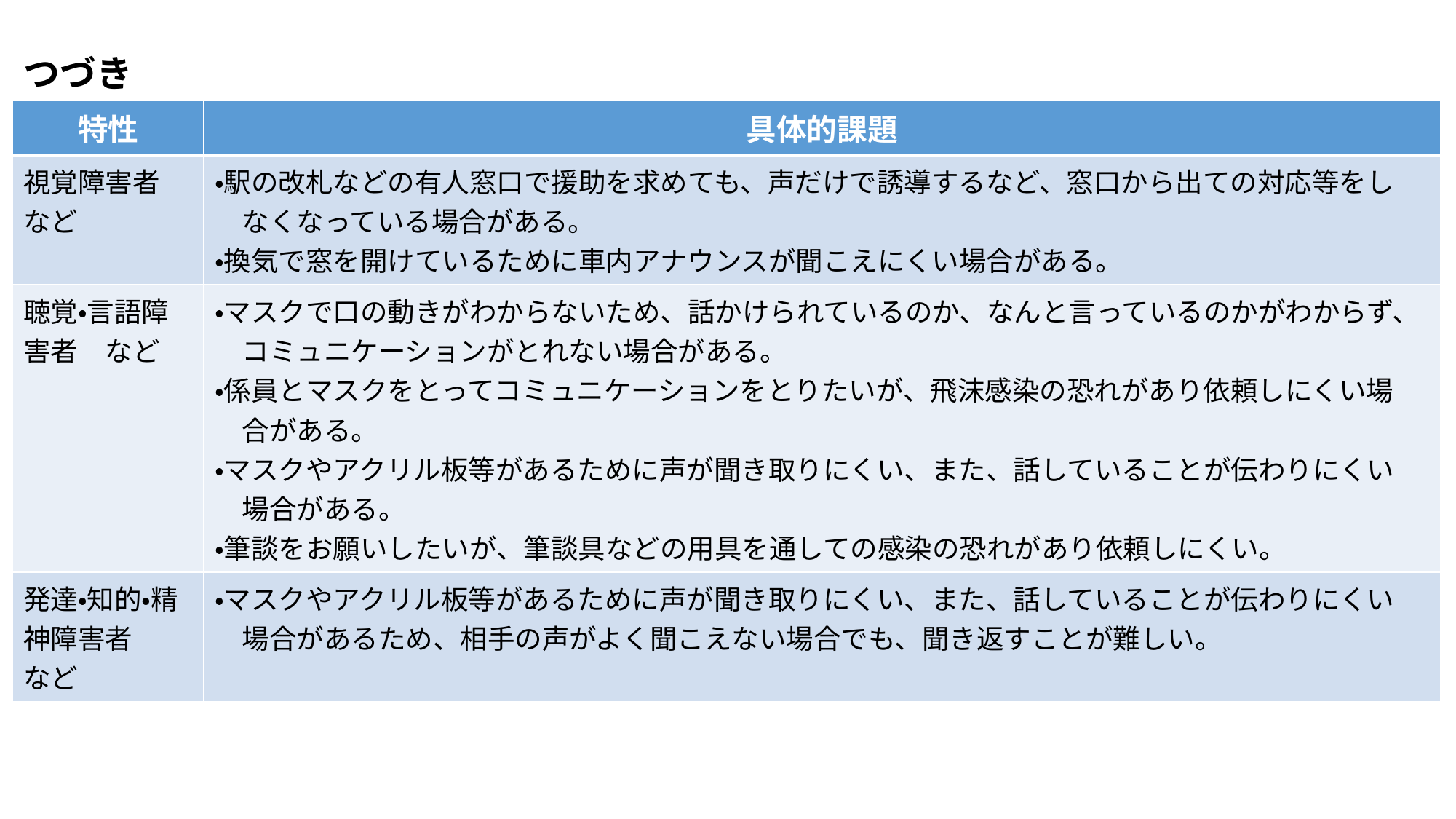

つづき
| 特性 | 具体的課題 |
| --- | --- |
| 視覚障害者 など | ・駅の改札などの有人窓口で援助を求めても、声だけで誘導するなど、窓口から出ての対応等をし 　なくなっている場合がある。 ・換気で窓を開けているために車内アナウンスが聞こえにくい場合がある。 |
| 聴覚・言語障害者　など | ・マスクで口の動きがわからないため、話かけられているのか、なんと言っているのかがわからず、 　コミュニケーションがとれない場合がある。 ・係員とマスクをとってコミュニケーションをとりたいが、飛沫感染の恐れがあり依頼しにくい場 　合がある。 ・マスクやアクリル板等があるために声が聞き取りにくい、また、話していることが伝わりにくい 　場合がある。 ・筆談をお願いしたいが、筆談具などの用具を通しての感染の恐れがあり依頼しにくい。 |
| 発達・知的・精神障害者 など | ・マスクやアクリル板等があるために声が聞き取りにくい、また、話していることが伝わりにくい 　場合があるため、相手の声がよく聞こえない場合でも、聞き返すことが難しい。 |